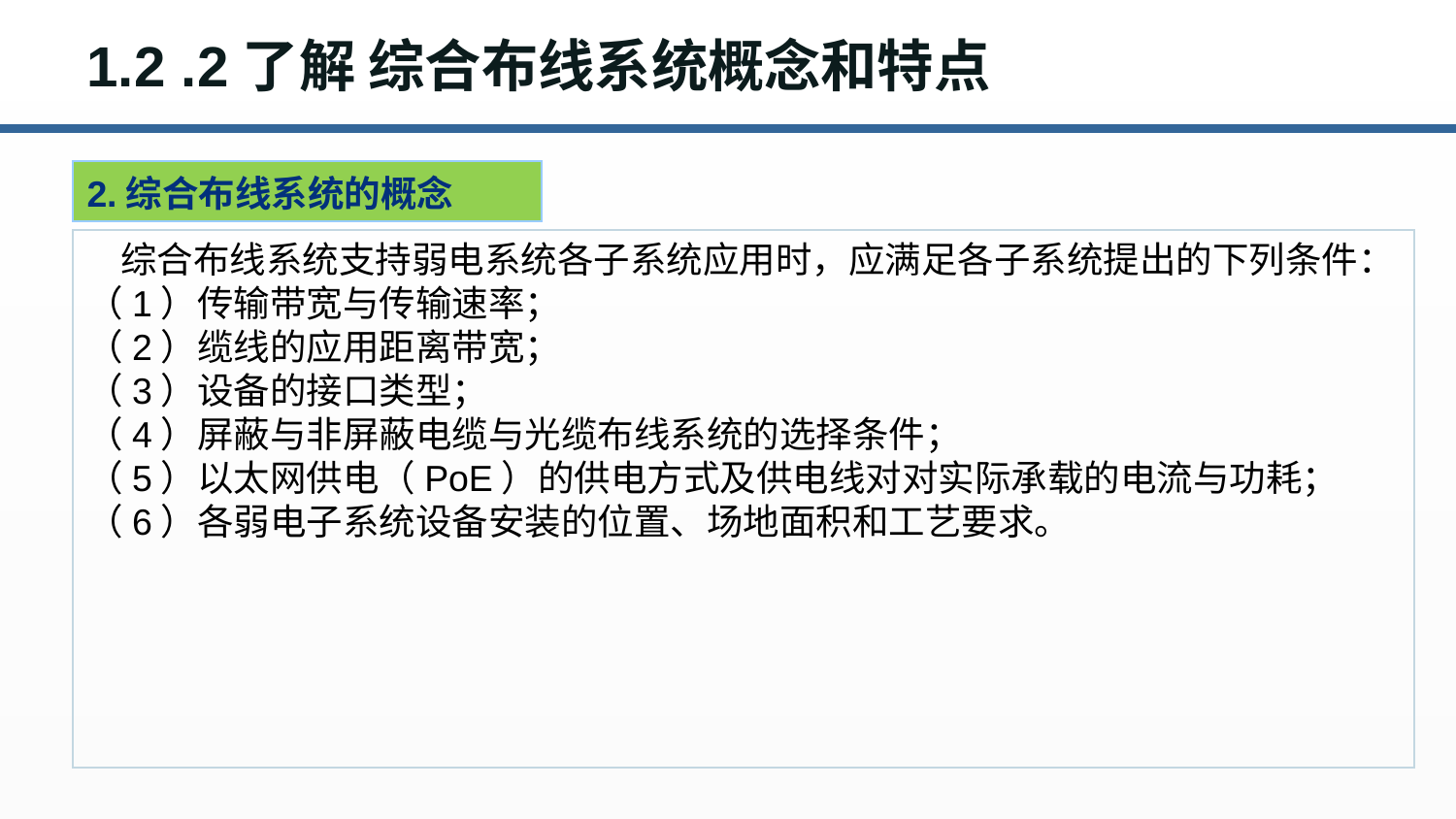

# 1.2 .2了解 综合布线系统概念和特点
2.综合布线系统的概念
   综合布线系统支持弱电系统各子系统应用时，应满足各子系统提出的下列条件：
（1）传输带宽与传输速率；
（2）缆线的应用距离带宽；
（3）设备的接口类型；
（4）屏蔽与非屏蔽电缆与光缆布线系统的选择条件；
（5）以太网供电（PoE）的供电方式及供电线对对实际承载的电流与功耗；
（6）各弱电子系统设备安装的位置、场地面积和工艺要求。